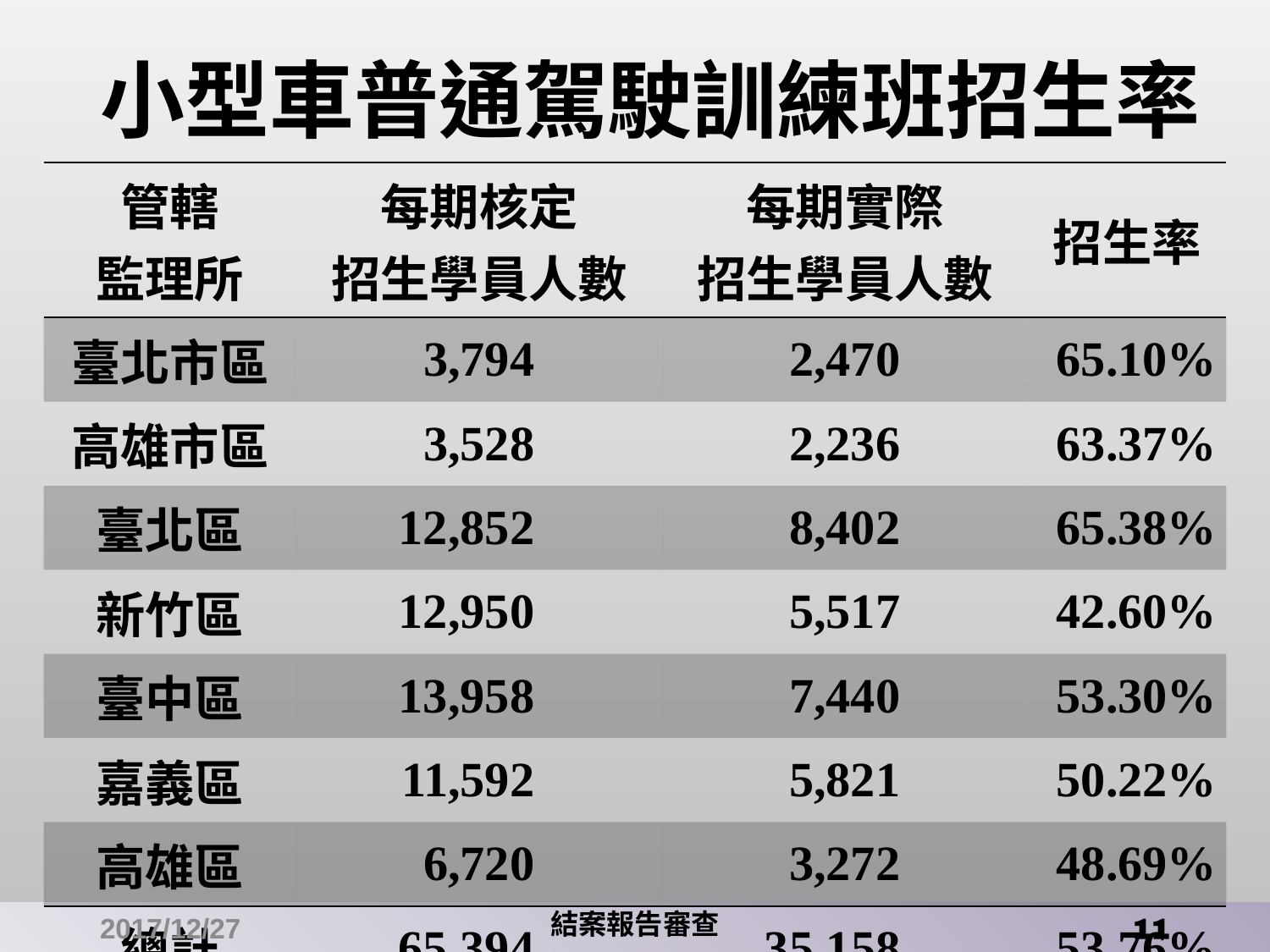

# 小型車普通駕駛訓練班招生率
| 管轄 監理所 | 每期核定 招生學員人數 | 每期實際 招生學員人數 | 招生率 |
| --- | --- | --- | --- |
| 臺北市區 | 3,794 | 2,470 | 65.10% |
| 高雄市區 | 3,528 | 2,236 | 63.37% |
| 臺北區 | 12,852 | 8,402 | 65.38% |
| 新竹區 | 12,950 | 5,517 | 42.60% |
| 臺中區 | 13,958 | 7,440 | 53.30% |
| 嘉義區 | 11,592 | 5,821 | 50.22% |
| 高雄區 | 6,720 | 3,272 | 48.69% |
| 總計 | 65,394 | 35,158 | 53.76% |
2017/12/27
結案報告審查
11